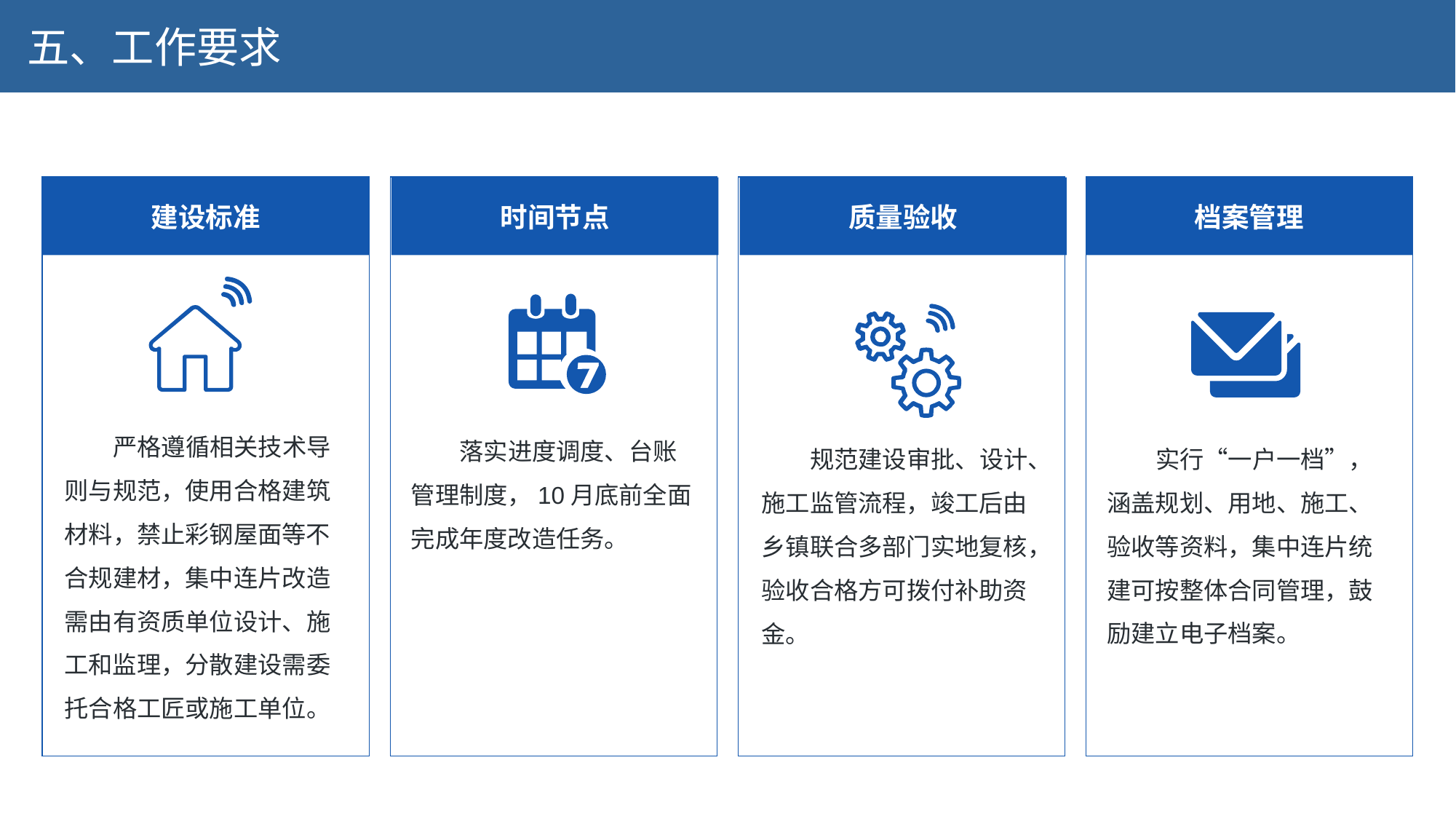

五、工作要求

建设标准
时间节点
质量验收
档案管理

严格遵循相关技术导则与规范，使用合格建筑材料，禁止彩钢屋面等不合规建材，集中连片改造需由有资质单位设计、施工和监理，分散建设需委托合格工匠或施工单位。
落实进度调度、台账管理制度，10月底前全面完成年度改造任务。
实行“一户一档”，涵盖规划、用地、施工、验收等资料，集中连片统建可按整体合同管理，鼓励建立电子档案。
规范建设审批、设计、施工监管流程，竣工后由乡镇联合多部门实地复核，验收合格方可拨付补助资金。